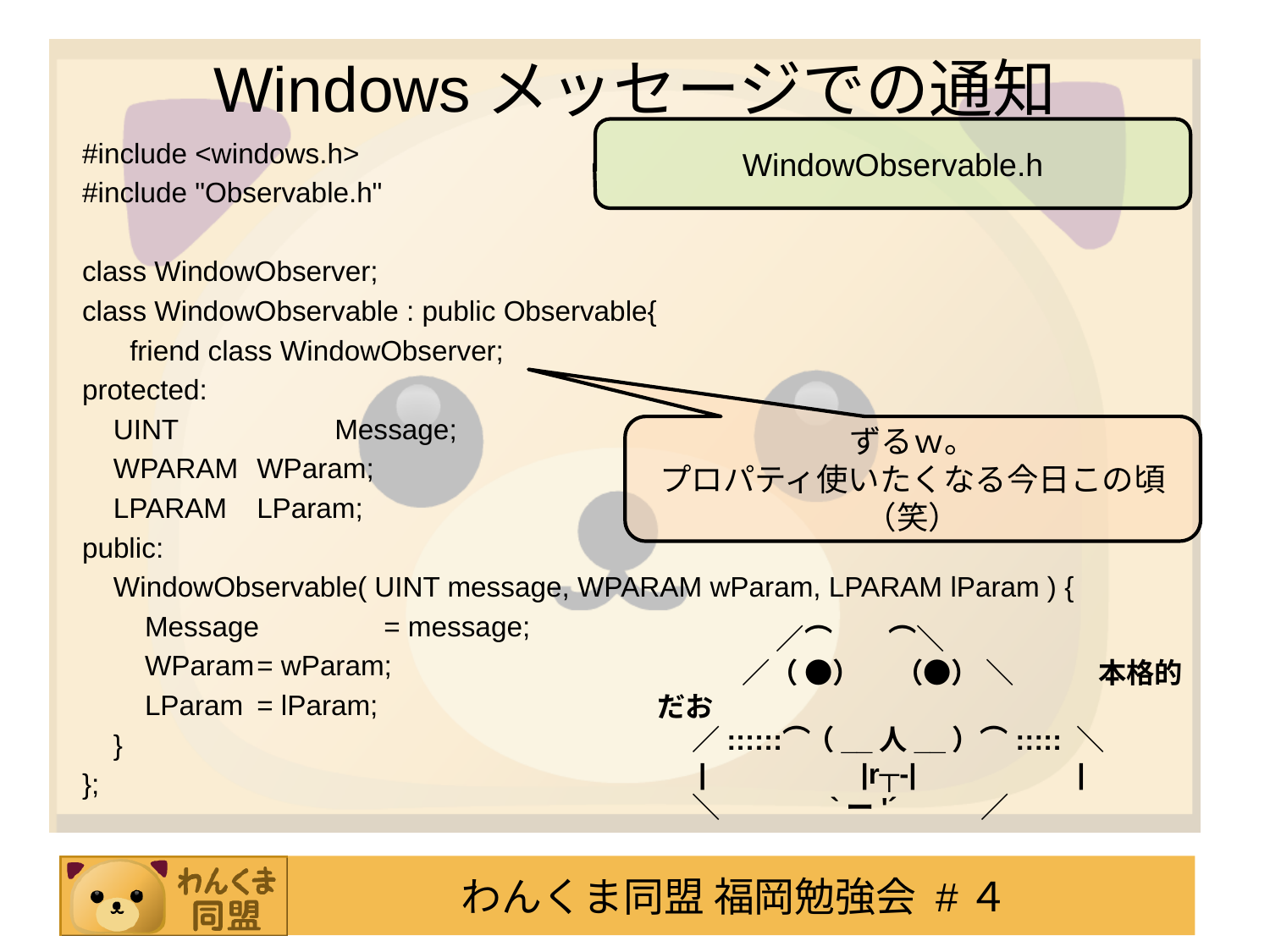

# Windowsメッセージでの通知
WindowObservable.h
#include <windows.h>
#include "Observable.h"

class WindowObserver;
class WindowObservable : public Observable{
	friend class WindowObserver;
protected:
    UINT                    Message;
    WPARAM	WParam;
    LPARAM	LParam;
public:
    WindowObservable( UINT message, WPARAM wParam, LPARAM lParam ) {
        Message	= message;
        WParam	= wParam;
        LParam	= lParam;
    }
};
ずるｗ。
プロパティ使いたくなる今日この頃（笑）
　 　　　／⌒　　⌒＼
　　　／（ ●） 　（●） ＼　　　本格的だお
　 ／::::::⌒（__人__）⌒::::: ＼
　 |　　　　　|r┬-|　　　　　 |
　 ＼ 　　 　 `ー'´ 　 　 ／